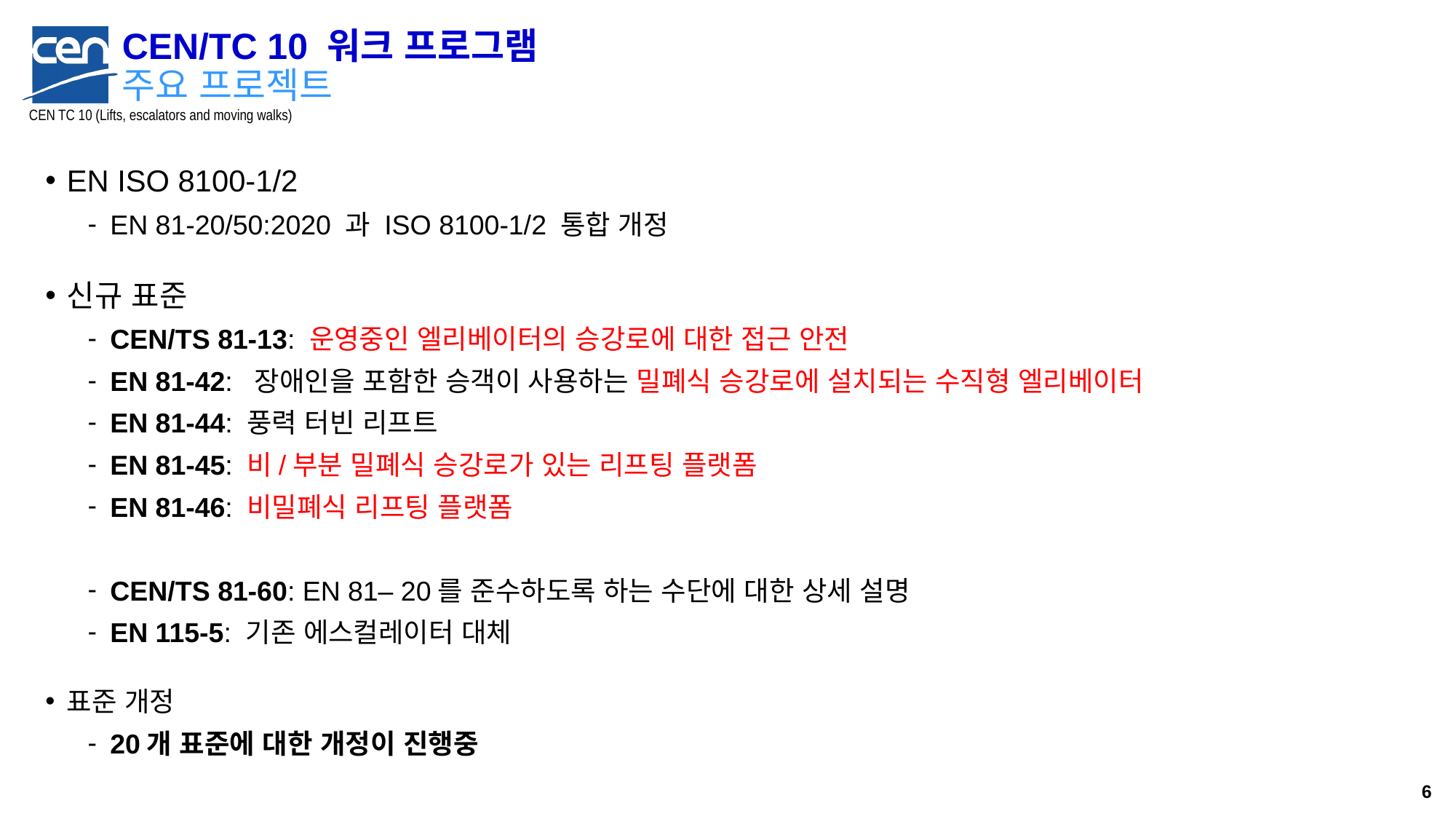

# CEN/TC 10 워크 프로그램 주요 프로젝트
EN ISO 8100-1/2
EN 81-20/50:2020 과 ISO 8100-1/2 통합 개정
신규 표준
CEN/TS 81-13: 운영중인 엘리베이터의 승강로에 대한 접근 안전
EN 81-42:  장애인을 포함한 승객이 사용하는 밀폐식 승강로에 설치되는 수직형 엘리베이터
EN 81-44: 풍력 터빈 리프트
EN 81-45: 비/부분 밀폐식 승강로가 있는 리프팅 플랫폼
EN 81-46: 비밀폐식 리프팅 플랫폼

CEN/TS 81-60: EN 81– 20를 준수하도록 하는 수단에 대한 상세 설명
EN 115-5: 기존 에스컬레이터 대체
표준 개정
20개 표준에 대한 개정이 진행중